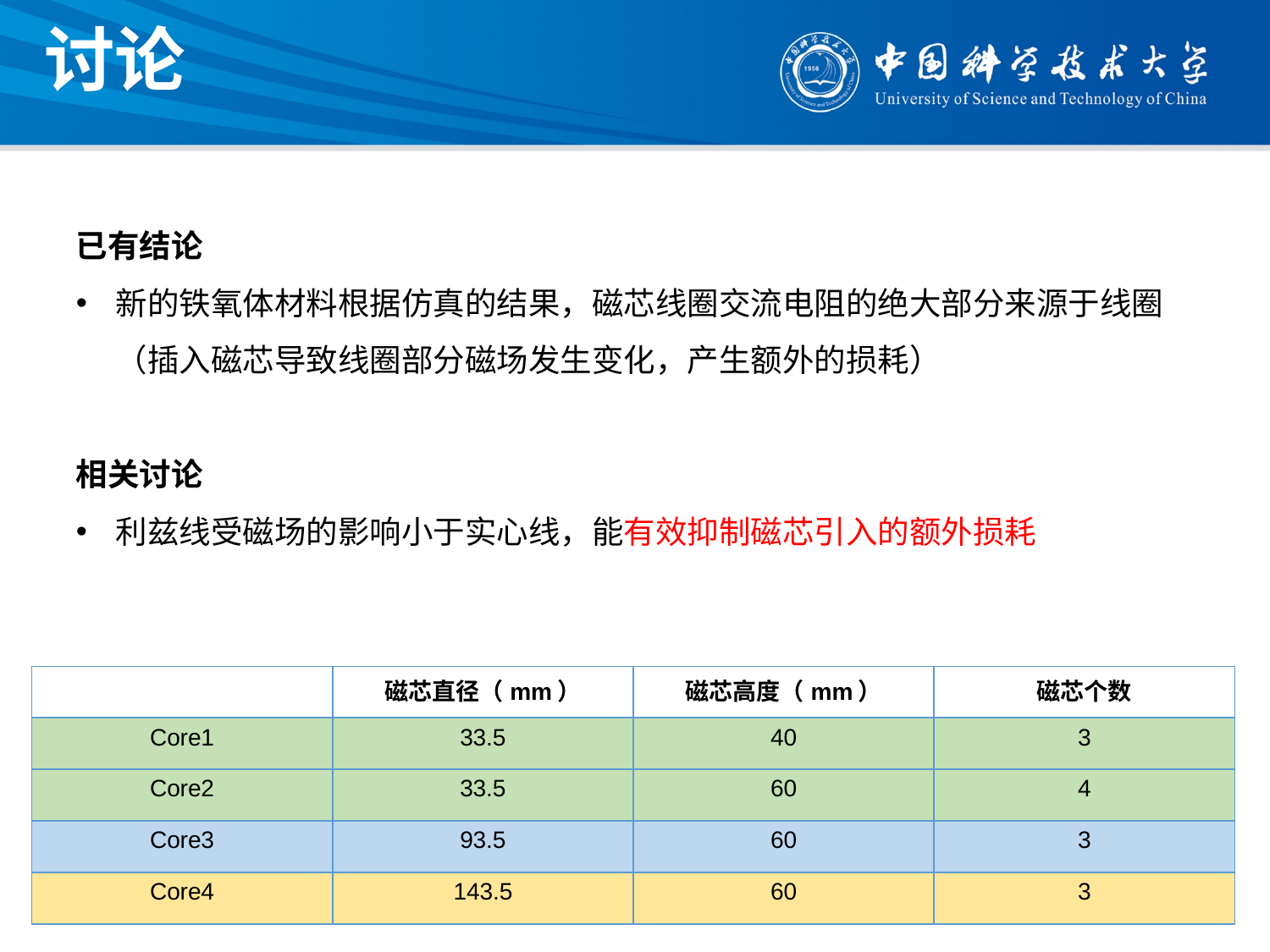

讨论
已有结论
新的铁氧体材料根据仿真的结果，磁芯线圈交流电阻的绝大部分来源于线圈（插入磁芯导致线圈部分磁场发生变化，产生额外的损耗）

相关讨论
利兹线受磁场的影响小于实心线，能有效抑制磁芯引入的额外损耗
|  | 磁芯直径（mm） | 磁芯高度（mm） | 磁芯个数 |
| --- | --- | --- | --- |
| Core1 | 33.5 | 40 | 3 |
| Core2 | 33.5 | 60 | 4 |
| Core3 | 93.5 | 60 | 3 |
| Core4 | 143.5 | 60 | 3 |
21